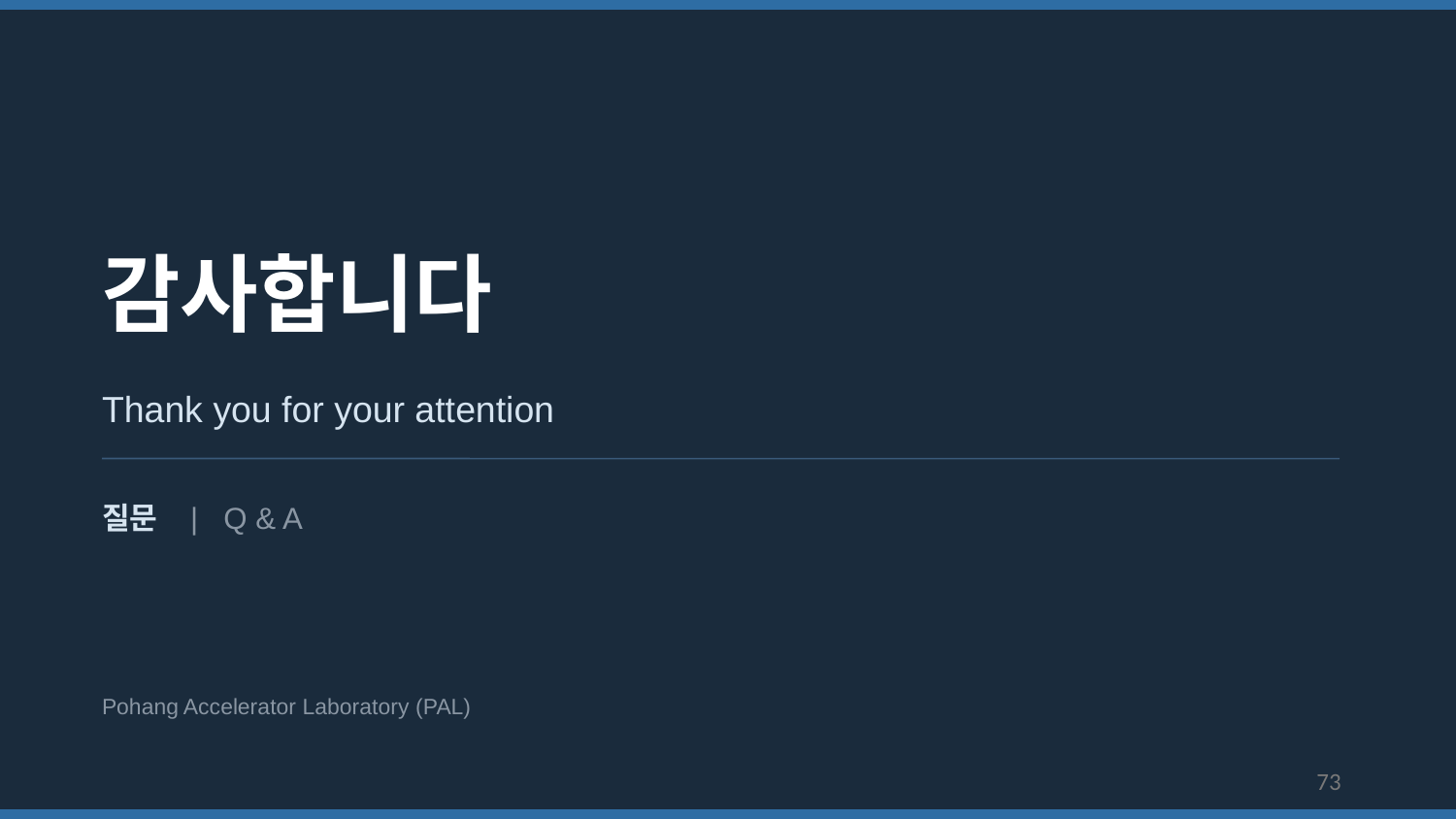

감사합니다
Thank you for your attention

질문   |   Q & A
Pohang Accelerator Laboratory (PAL)
73